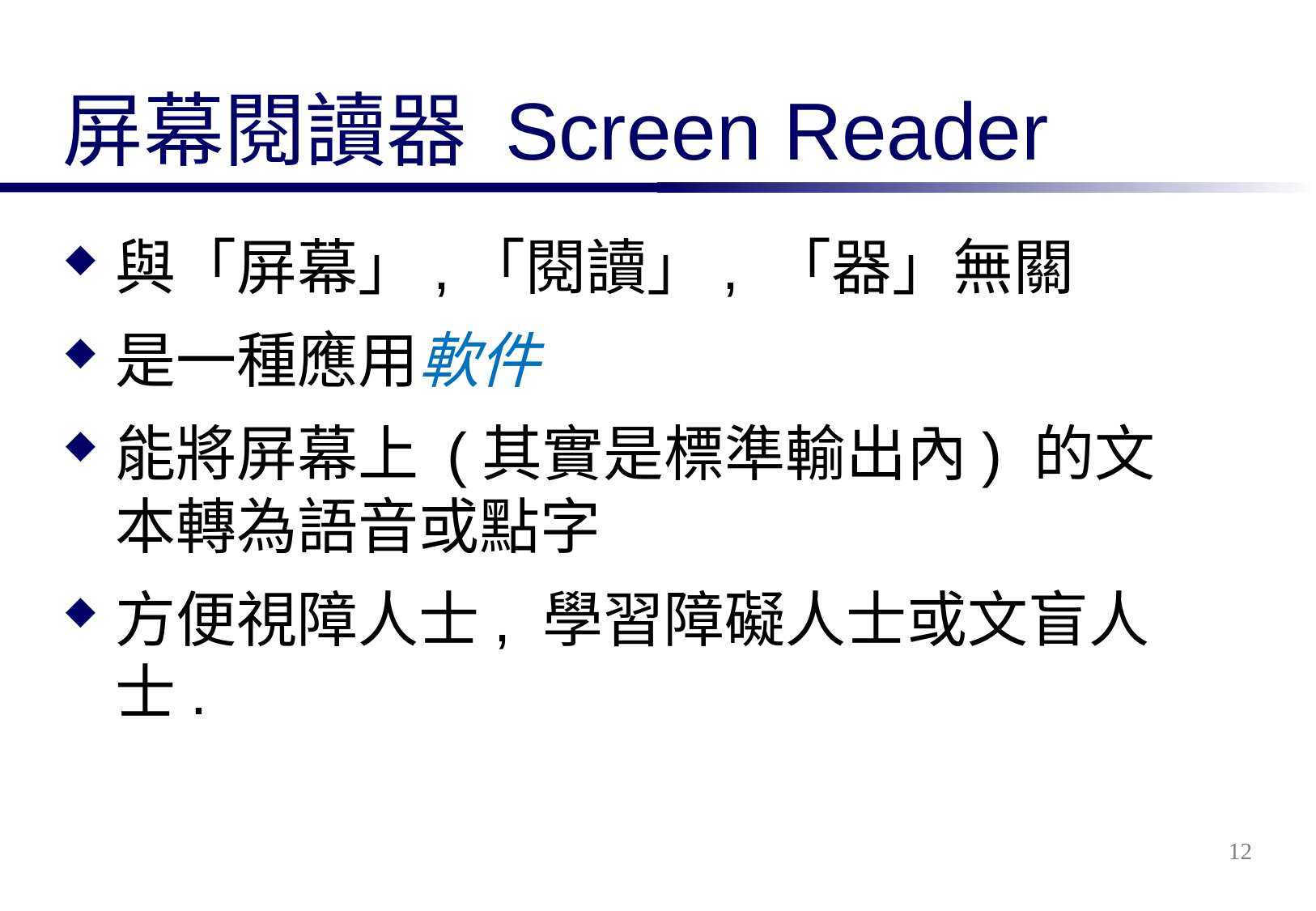

# 屏幕閱讀器 Screen Reader
與「屏幕」,「閱讀」, 「器」無關
是一種應用軟件
能將屏幕上 (其實是標準輸出內) 的文本轉為語音或點字
方便視障人士, 學習障礙人士或文盲人士.
12